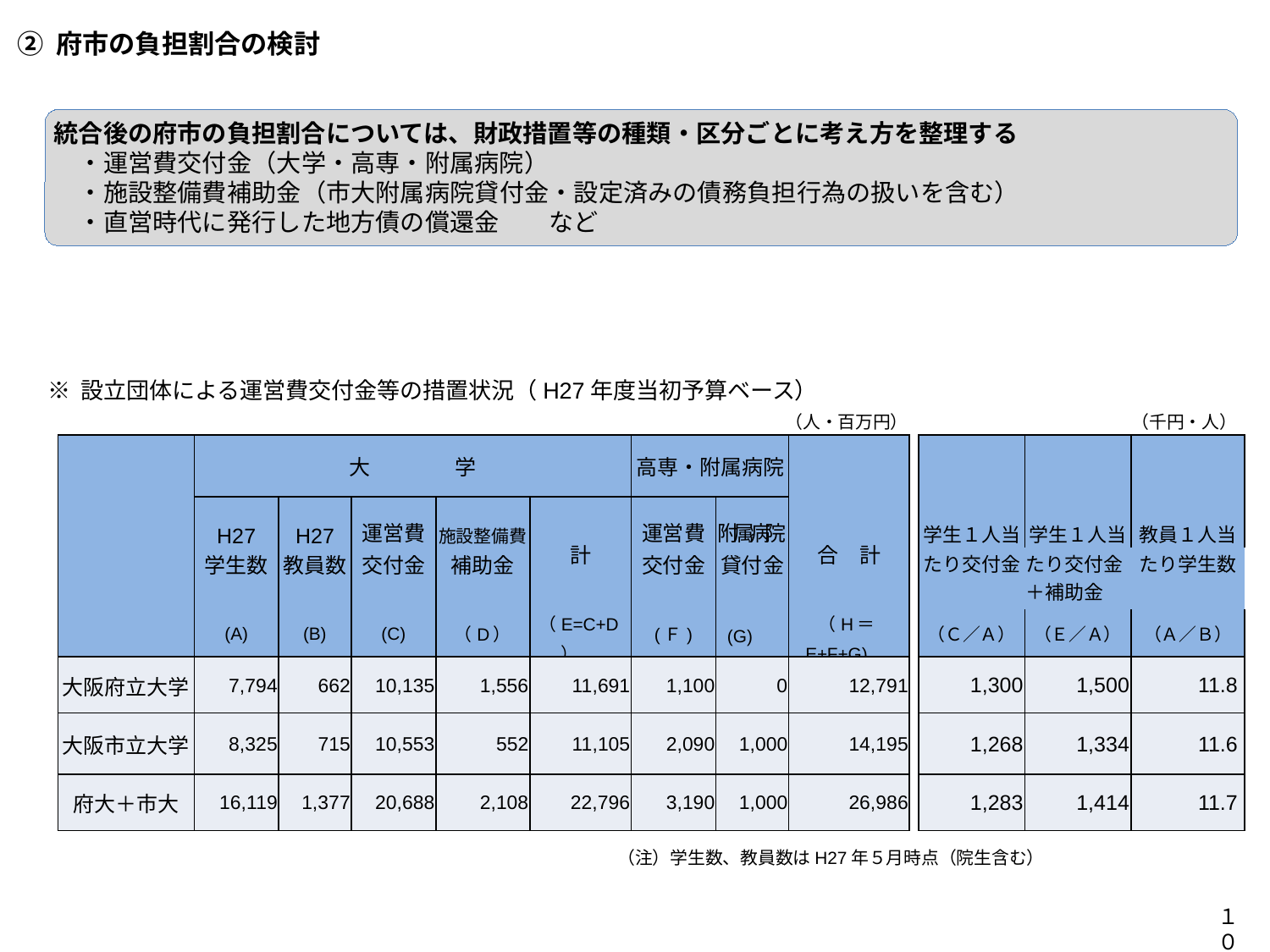

② 府市の負担割合の検討
統合後の府市の負担割合については、財政措置等の種類・区分ごとに考え方を整理する
　・運営費交付金（大学・高専・附属病院）
　・施設整備費補助金（市大附属病院貸付金・設定済みの債務負担行為の扱いを含む）
　・直営時代に発行した地方債の償還金　　など
※ 設立団体による運営費交付金等の措置状況（H27年度当初予算ベース）
|  |  |  |  |  |  |  | （人・百万円） |  |  |  |  | （千円・人） |
| --- | --- | --- | --- | --- | --- | --- | --- | --- | --- | --- | --- | --- |
|  | 大　　　　学 |  |  |  |  | 高専・附属病院 |  |  |  |  |  |  |
|  | H27 | H27 | 運営費 | 施設整備費 | 計 | 運営費 | 附属病院 | 合　計 |  | 学生１人当 | 学生１人当 | 教員１人当 |
|  | 学生数 | 教員数 | 交付金 | 補助金 |  | 交付金 | 貸付金 |  |  | たり交付金 | たり交付金 ＋補助金 | たり学生数 |
|  | (A) | (B) | (C) | （D） | （E=C+D） | (Ｆ) | (G) | （H＝E+F+G) |  | （Ｃ／Ａ） | （Ｅ／Ａ） | （Ａ／Ｂ） |
| 大阪府立大学 | 7,794 | 662 | 10,135 | 1,556 | 11,691 | 1,100 | 0 | 12,791 |  | 1,300 | 1,500 | 11.8 |
| 大阪市立大学 | 8,325 | 715 | 10,553 | 552 | 11,105 | 2,090 | 1,000 | 14,195 |  | 1,268 | 1,334 | 11.6 |
| 府大＋市大 | 16,119 | 1,377 | 20,688 | 2,108 | 22,796 | 3,190 | 1,000 | 26,986 |  | 1,283 | 1,414 | 11.7 |
（注）学生数、教員数はH27年５月時点（院生含む）
１０